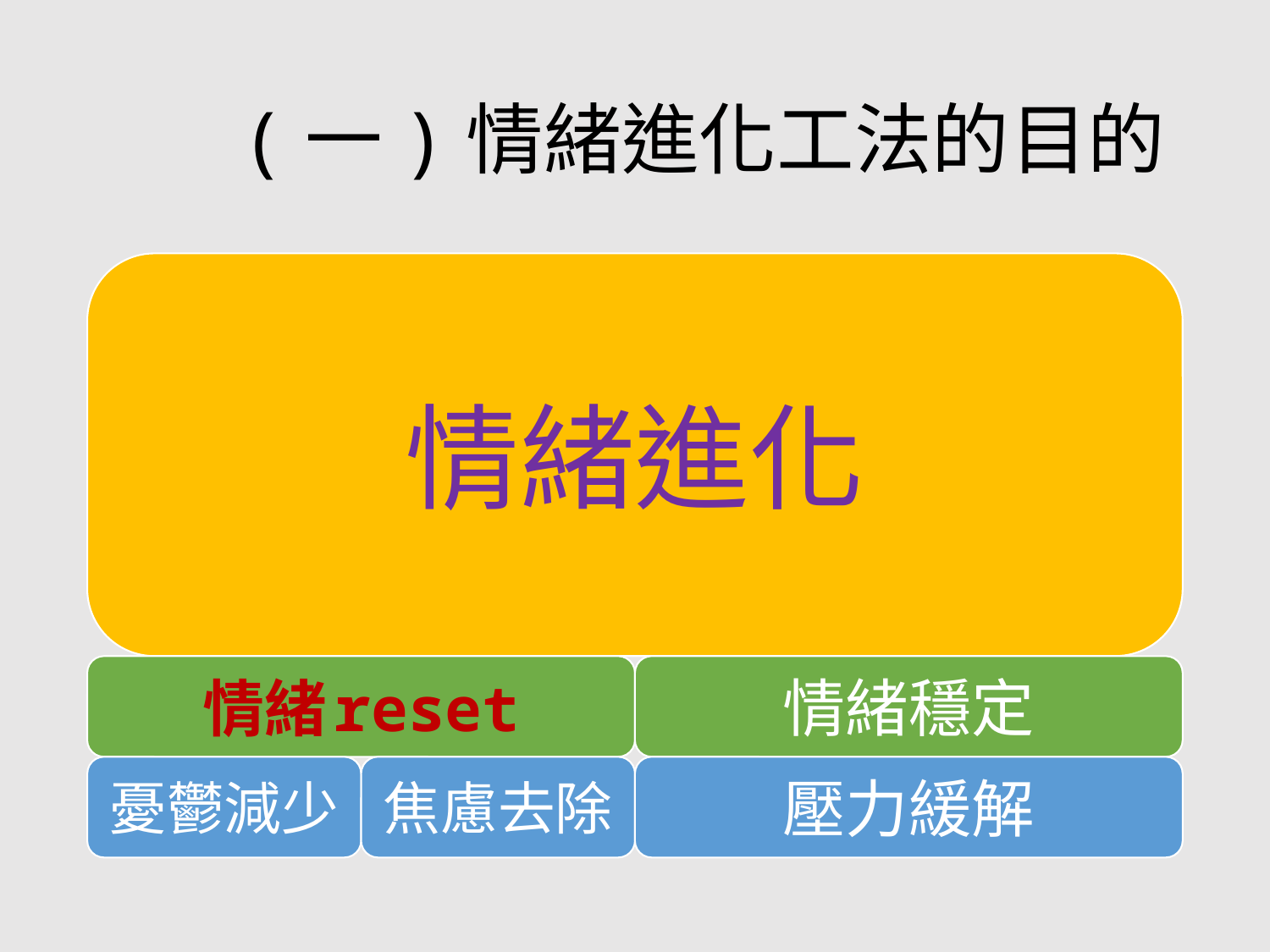

# (一)情緒進化工法的目的
情緒進化
情緒reset
憂鬱減少
焦慮去除
情緒穩定
壓力緩解